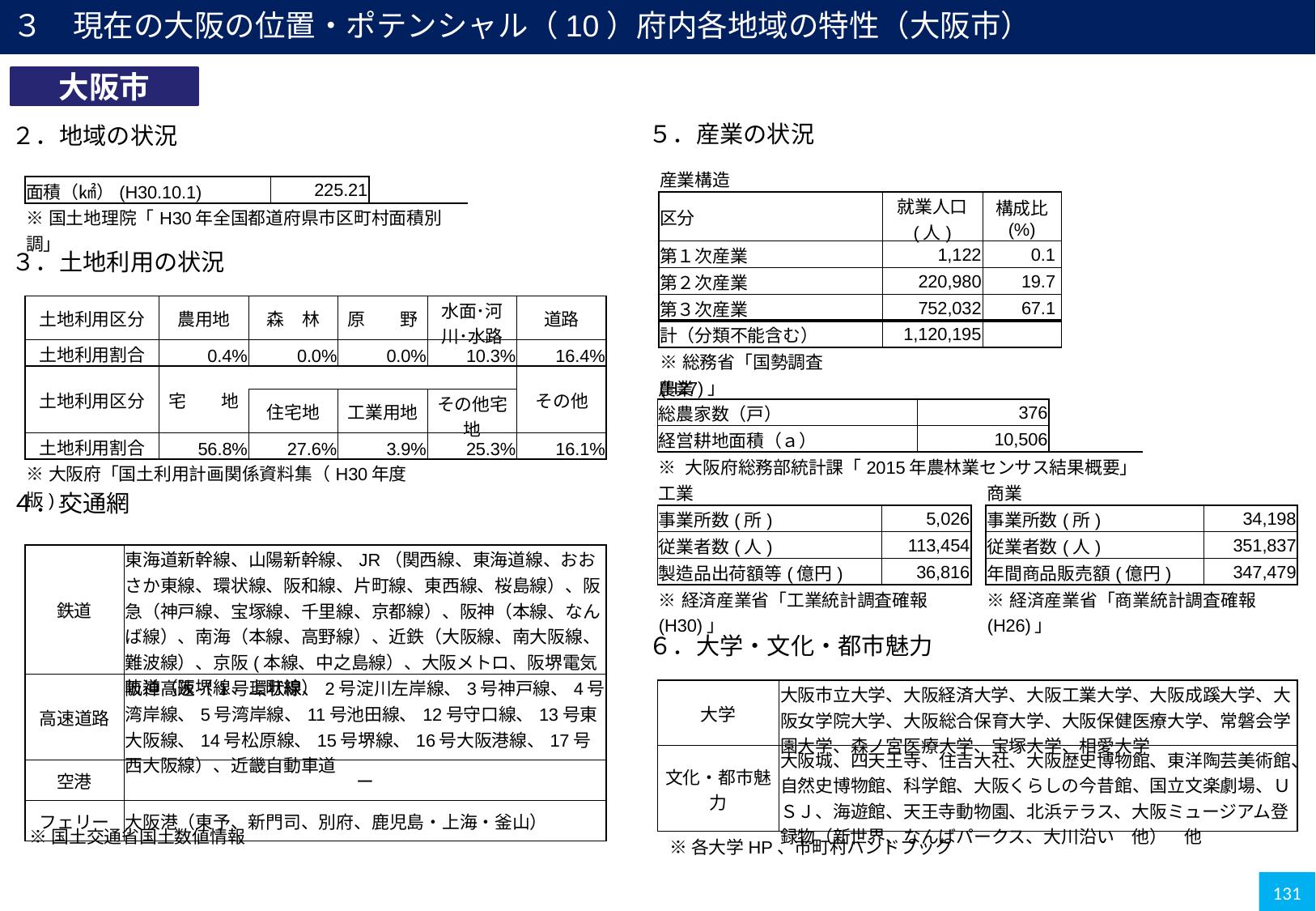

３　現在の大阪の位置・ポテンシャル（10）府内各地域の特性（大阪市）
大阪市
５．産業の状況
２．地域の状況
| 産業構造 |  |  |  |
| --- | --- | --- | --- |
| 区分 |  | 就業人口 (人) | 構成比 (%) |
| 第１次産業 |  | 1,122 | 0.1 |
| 第２次産業 |  | 220,980 | 19.7 |
| 第３次産業 |  | 752,032 | 67.1 |
| 計（分類不能含む） |  | 1,120,195 |  |
| ※総務省「国勢調査(H27)」 |  |  |  |
| 面積（㎢）(H30.10.1) | 225.21 |  |
| --- | --- | --- |
| ※国土地理院「H30年全国都道府県市区町村面積別調」 |  |  |
３．土地利用の状況
| 土地利用区分 | 農用地 | 森　林 | 原　　野 | 水面･河川･水路 | 道路 |
| --- | --- | --- | --- | --- | --- |
| 土地利用割合 | 0.4% | 0.0% | 0.0% | 10.3% | 16.4% |
| 土地利用区分 | 宅　　地 |  |  |  | その他 |
|  |  | 住宅地 | 工業用地 | その他宅地 |  |
| 土地利用割合 | 56.8% | 27.6% | 3.9% | 25.3% | 16.1% |
| ※大阪府「国土利用計画関係資料集（H30年度版)」 |  |  |  |  |  |
| 農業 |  |  |  |  |
| --- | --- | --- | --- | --- |
| 総農家数（戸） |  | 376 |  |  |
| 経営耕地面積（ａ） |  | 10,506 |  |  |
| ※ 大阪府総務部統計課「2015年農林業センサス結果概要」 |  |  |  |  |
| 工業 |  |  |
| --- | --- | --- |
| 事業所数(所) |  | 5,026 |
| 従業者数(人) |  | 113,454 |
| 製造品出荷額等(億円) |  | 36,816 |
| ※経済産業省「工業統計調査確報(H30)」 |  |  |
| 商業 |  |  |
| --- | --- | --- |
| 事業所数(所) |  | 34,198 |
| 従業者数(人) |  | 351,837 |
| 年間商品販売額(億円) |  | 347,479 |
| ※経済産業省「商業統計調査確報(H26)」 |  |  |
４．交通網
| 鉄道 | 東海道新幹線、山陽新幹線、JR（関西線、東海道線、おおさか東線、環状線、阪和線、片町線、東西線、桜島線）、阪急（神戸線、宝塚線、千里線、京都線）、阪神（本線、なんば線）、南海（本線、高野線）、近鉄（大阪線、南大阪線、難波線）、京阪(本線、中之島線）、大阪メトロ、阪堺電気軌道（阪堺線、上町線） |
| --- | --- |
| 高速道路 | 阪神高速（1号環状線、2号淀川左岸線、3号神戸線、4号湾岸線、5号湾岸線、11号池田線、12号守口線、13号東大阪線、14号松原線、15号堺線、16号大阪港線、17号西大阪線）、近畿自動車道 |
| 空港 | ー |
| フェリー | 大阪港（東予、新門司、別府、鹿児島・上海・釜山） |
６．大学・文化・都市魅力
| 大学 | 大阪市立大学、大阪経済大学、大阪工業大学、大阪成蹊大学、大阪女学院大学、大阪総合保育大学、大阪保健医療大学、常磐会学園大学、森ノ宮医療大学、宝塚大学、相愛大学 |
| --- | --- |
| 文化・都市魅力 | 大阪城、四天王寺、住吉大社、大阪歴史博物館、東洋陶芸美術館、自然史博物館、科学館、大阪くらしの今昔館、国立文楽劇場、ＵＳＪ、海遊館、天王寺動物園、北浜テラス、大阪ミュージアム登録物（新世界、なんばパークス、大川沿い　他）　他 |
※国土交通省国土数値情報
※各大学HP、市町村ハンドブック
131